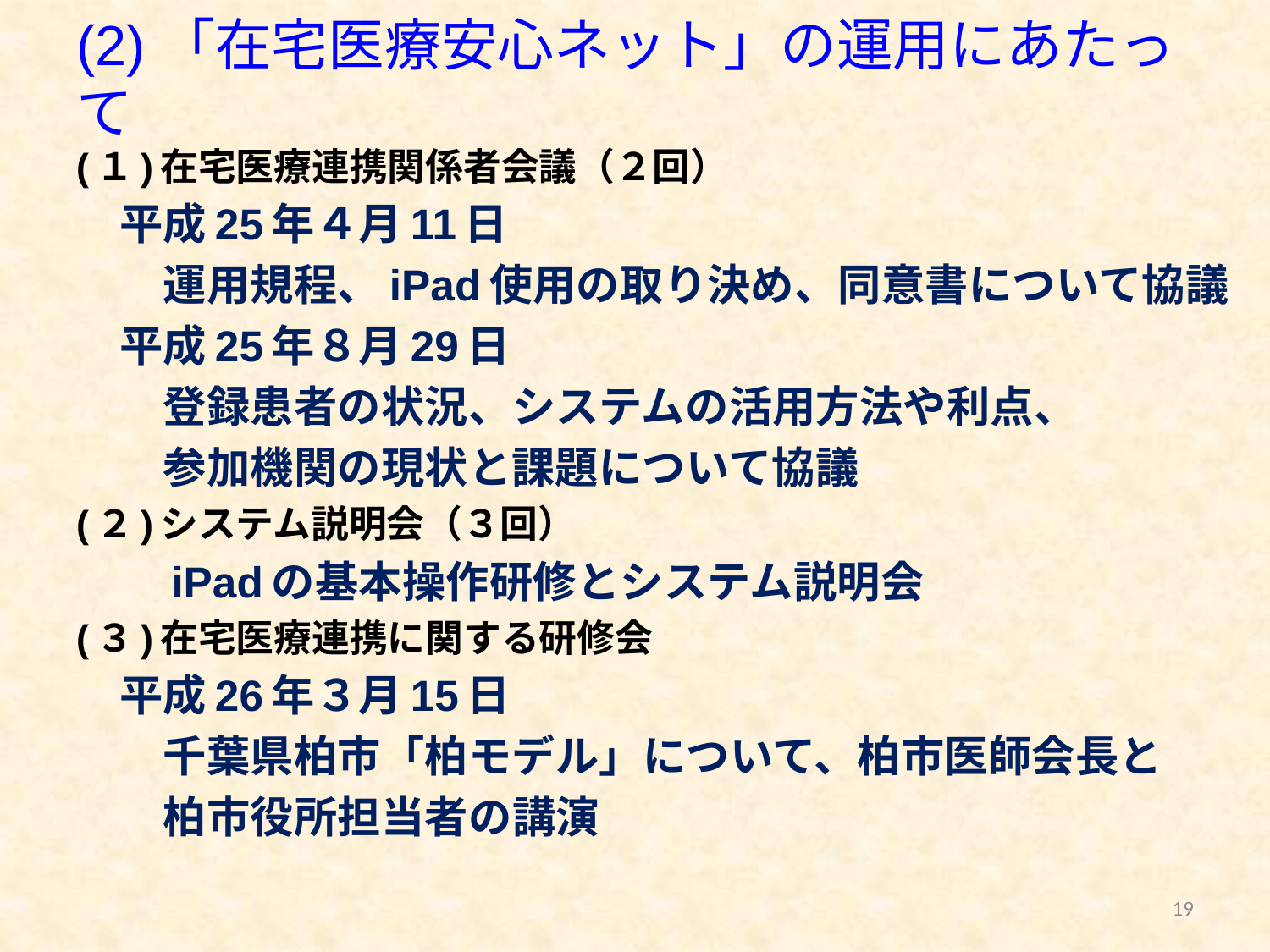

# (2)「在宅医療安心ネット」の運用にあたって
(１)在宅医療連携関係者会議（２回）
　平成25年４月11日
　　運用規程、iPad使用の取り決め、同意書について協議
　平成25年８月29日
　　登録患者の状況、システムの活用方法や利点、
　　参加機関の現状と課題について協議
(２)システム説明会（３回）
　　iPadの基本操作研修とシステム説明会
(３)在宅医療連携に関する研修会
　平成26年３月15日
　　千葉県柏市「柏モデル」について、柏市医師会長と
　　柏市役所担当者の講演

19